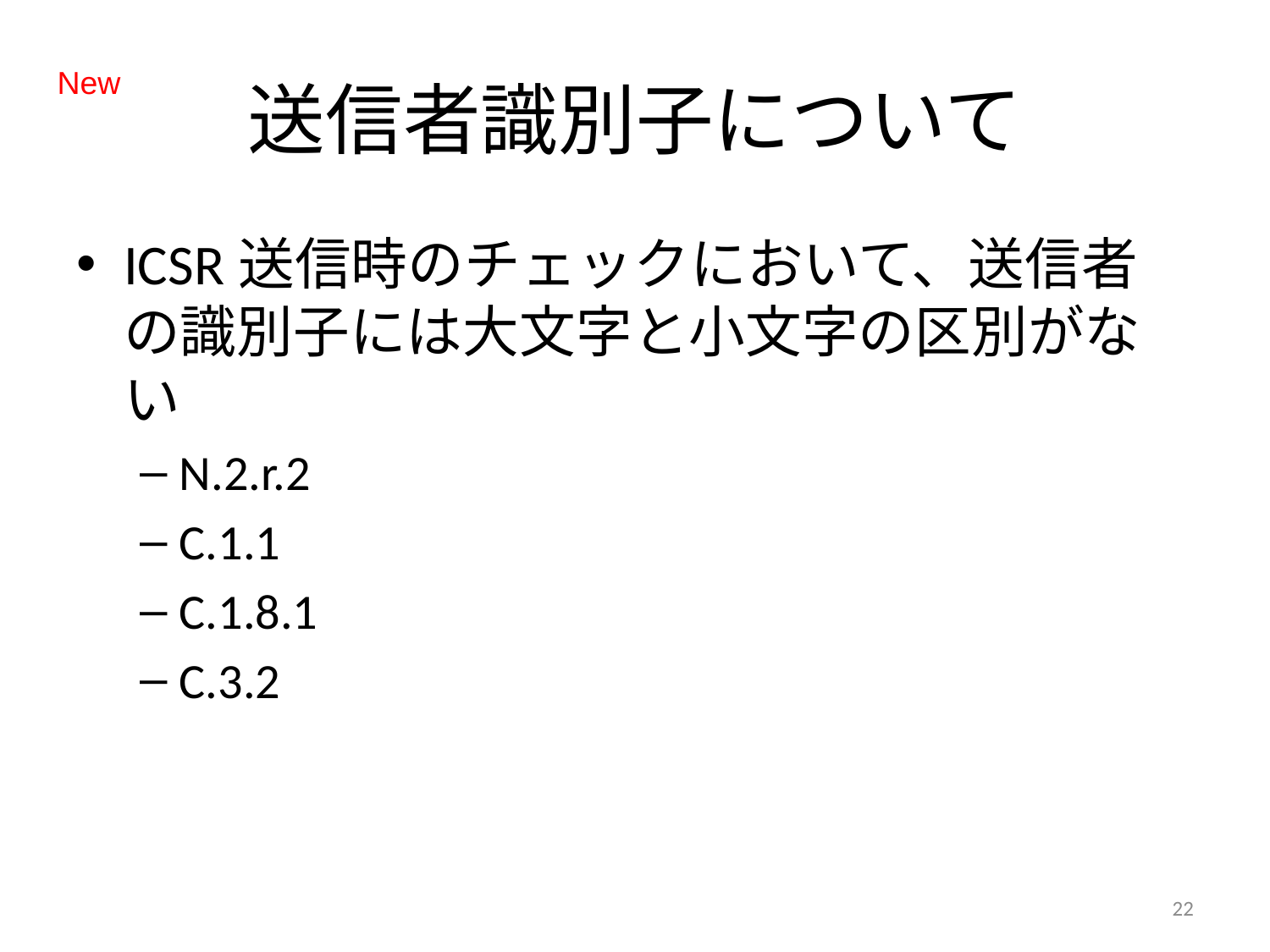

# 送信者識別子について
New
ICSR送信時のチェックにおいて、送信者の識別子には大文字と小文字の区別がない
N.2.r.2
C.1.1
C.1.8.1
C.3.2
22